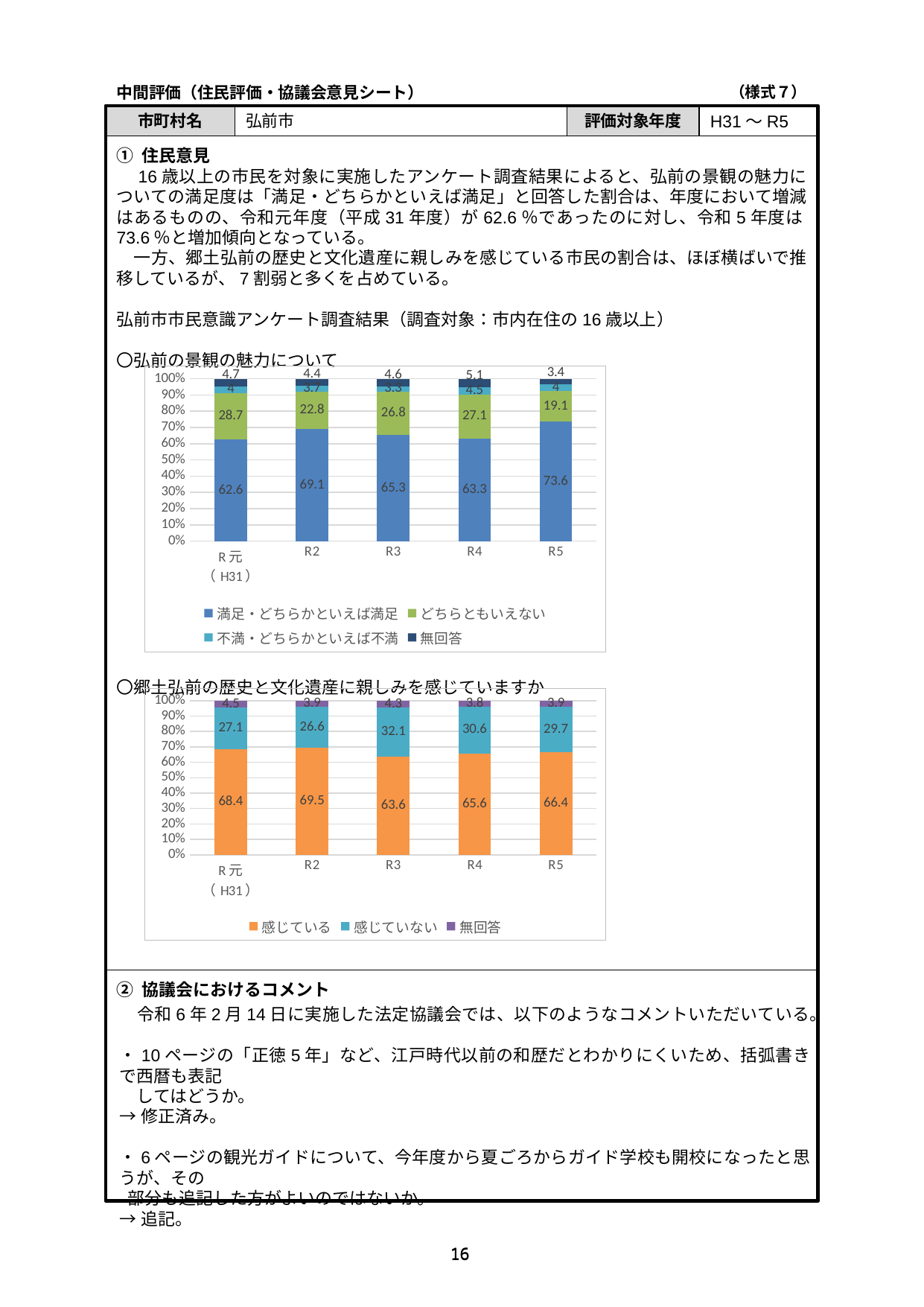

中間評価（住民評価・協議会意見シート）
（様式７）
市町村名
弘前市
評価対象年度
H31～R5

① 住民意見
　16歳以上の市民を対象に実施したアンケート調査結果によると、弘前の景観の魅力についての満足度は「満足・どちらかといえば満足」と回答した割合は、年度において増減はあるものの、令和元年度（平成31年度）が62.6％であったのに対し、令和5年度は73.6％と増加傾向となっている。
　一方、郷土弘前の歴史と文化遺産に親しみを感じている市民の割合は、ほぼ横ばいで推移しているが、7割弱と多くを占めている。

弘前市市民意識アンケート調査結果（調査対象：市内在住の16歳以上）

〇弘前の景観の魅力について

〇郷土弘前の歴史と文化遺産に親しみを感じていますか

### Chart

| Category | 満足・どちらかといえば満足 | どちらともいえない | 不満・どちらかといえば不満 | 無回答 |
|---|---|---|---|---|
| R元（H31） | 62.6 | 28.7 | 4.0 | 4.7 |
| R2 | 69.1 | 22.8 | 3.7 | 4.4 |
| R3 | 65.3 | 26.8 | 3.3 | 4.6 |
| R4 | 63.3 | 27.1 | 4.5 | 5.1 |
| R5 | 73.6 | 19.1 | 4.0 | 3.4 |

### Chart

| Category | 感じている | 感じていない | 無回答 |
|---|---|---|---|
| R元（H31） | 68.4 | 27.1 | 4.5 |
| R2 | 69.5 | 26.6 | 3.9 |
| R3 | 63.6 | 32.1 | 4.3 |
| R4 | 65.6 | 30.6 | 3.8 |
| R5 | 66.4 | 29.7 | 3.9 |
② 協議会におけるコメント

　令和6年2月14日に実施した法定協議会では、以下のようなコメントいただいている。

・10ページの「正徳5年」など、江戸時代以前の和歴だとわかりにくいため、括弧書きで西暦も表記
　してはどうか。
→修正済み。

・6ページの観光ガイドについて、今年度から夏ごろからガイド学校も開校になったと思うが、その
 部分も追記した方がよいのではないか。
→追記。
16
16